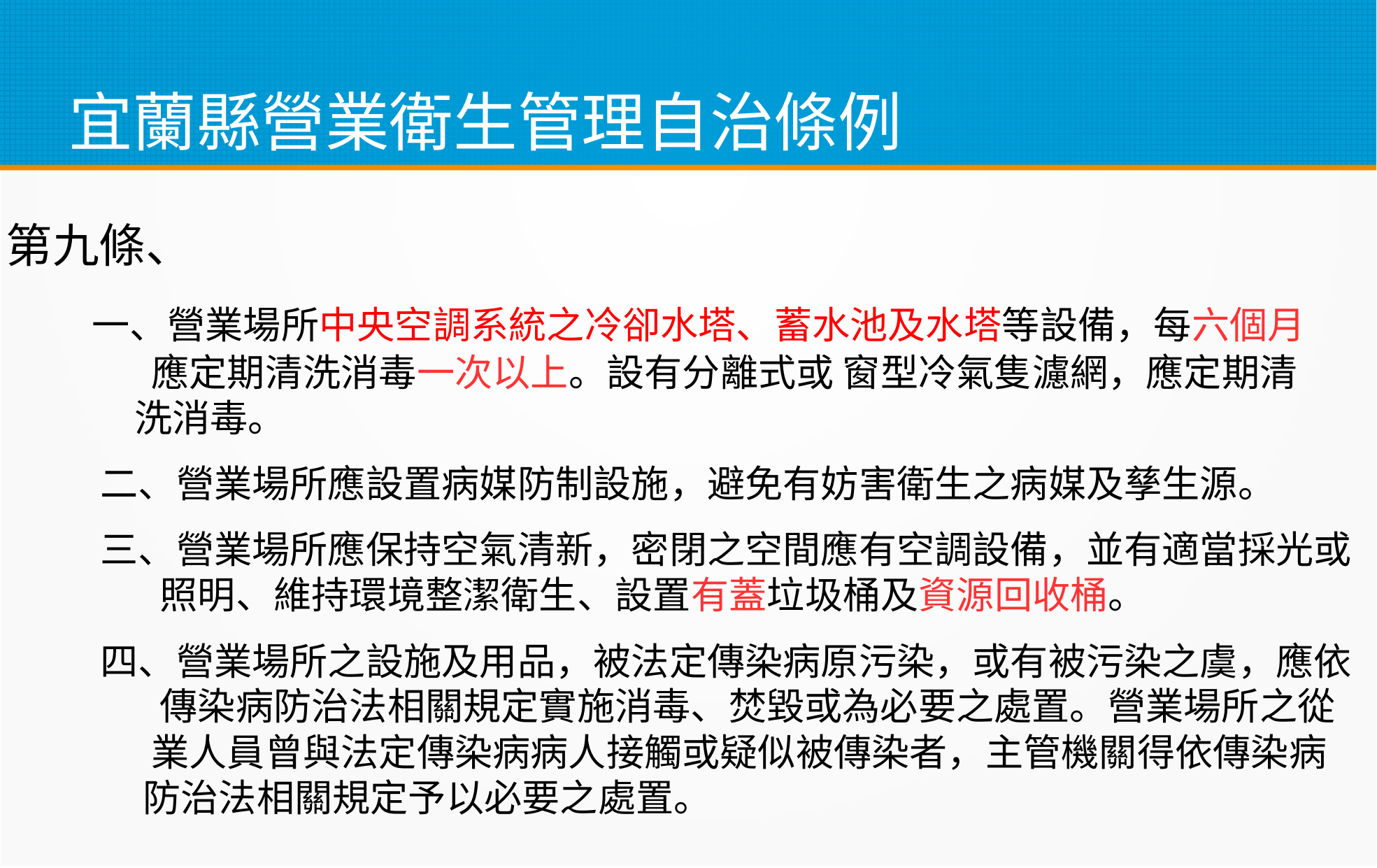

宜蘭縣營業衛生管理自治條例
第九條、
       一、營業場所中央空調系統之冷卻水塔、蓄水池及水塔等設備，每六個月                       應定期清洗消毒一次以上。設有分離式或 窗型冷氣隻濾網，應定期清                      洗消毒。
          二、營業場所應設置病媒防制設施，避免有妨害衛生之病媒及孳生源。
          三、營業場所應保持空氣清新，密閉之空間應有空調設備，並有適當採光或                   照明、維持環境整潔衛生、設置有蓋垃圾桶及資源回收桶。
          四、營業場所之設施及用品，被法定傳染病原污染，或有被污染之虞，應依                   傳染病防治法相關規定實施消毒、焚毀或為必要之處置。營業場所之從                   業人員曾與法定傳染病病人接觸或疑似被傳染者，主管機關得依傳染病                   防治法相關規定予以必要之處置。